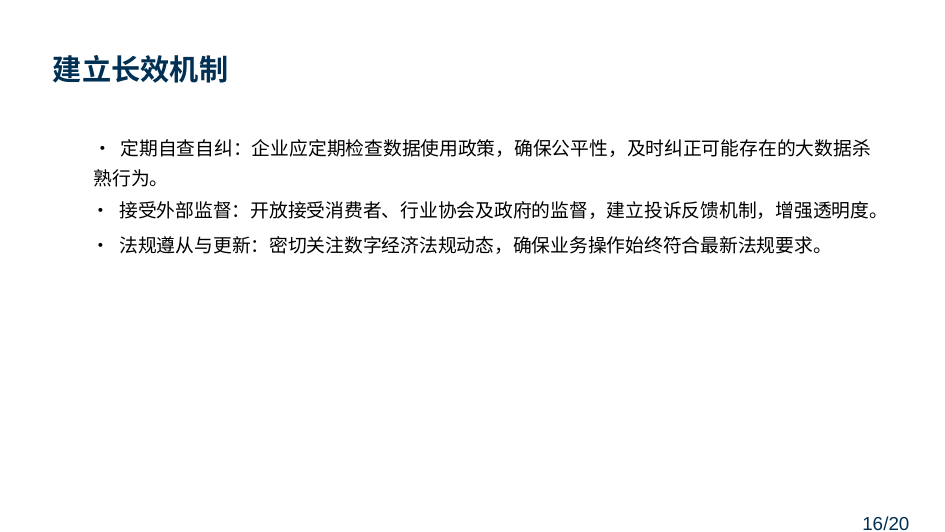

建立长效机制
• 定期自查自纠：企业应定期检查数据使用政策，确保公平性，及时纠正可能存在的大数据杀
熟行为。
• 接受外部监督：开放接受消费者、行业协会及政府的监督，建立投诉反馈机制，增强透明度。
• 法规遵从与更新：密切关注数字经济法规动态，确保业务操作始终符合最新法规要求。
16/20